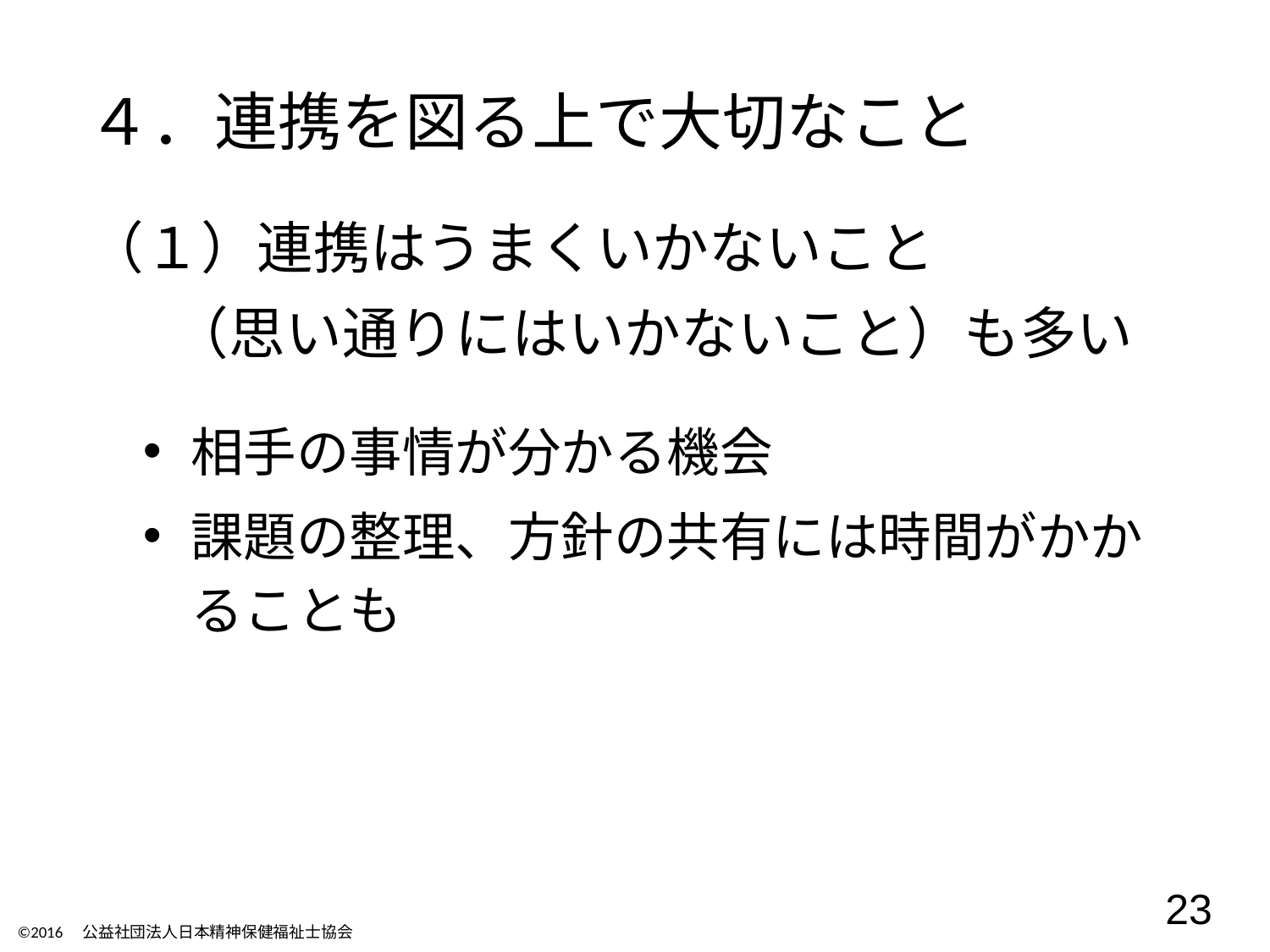

４．連携を図る上で大切なこと
（１）連携はうまくいかないこと
（思い通りにはいかないこと）も多い
相手の事情が分かる機会
課題の整理、方針の共有には時間がかかることも

23
©2016　公益社団法人日本精神保健福祉士協会